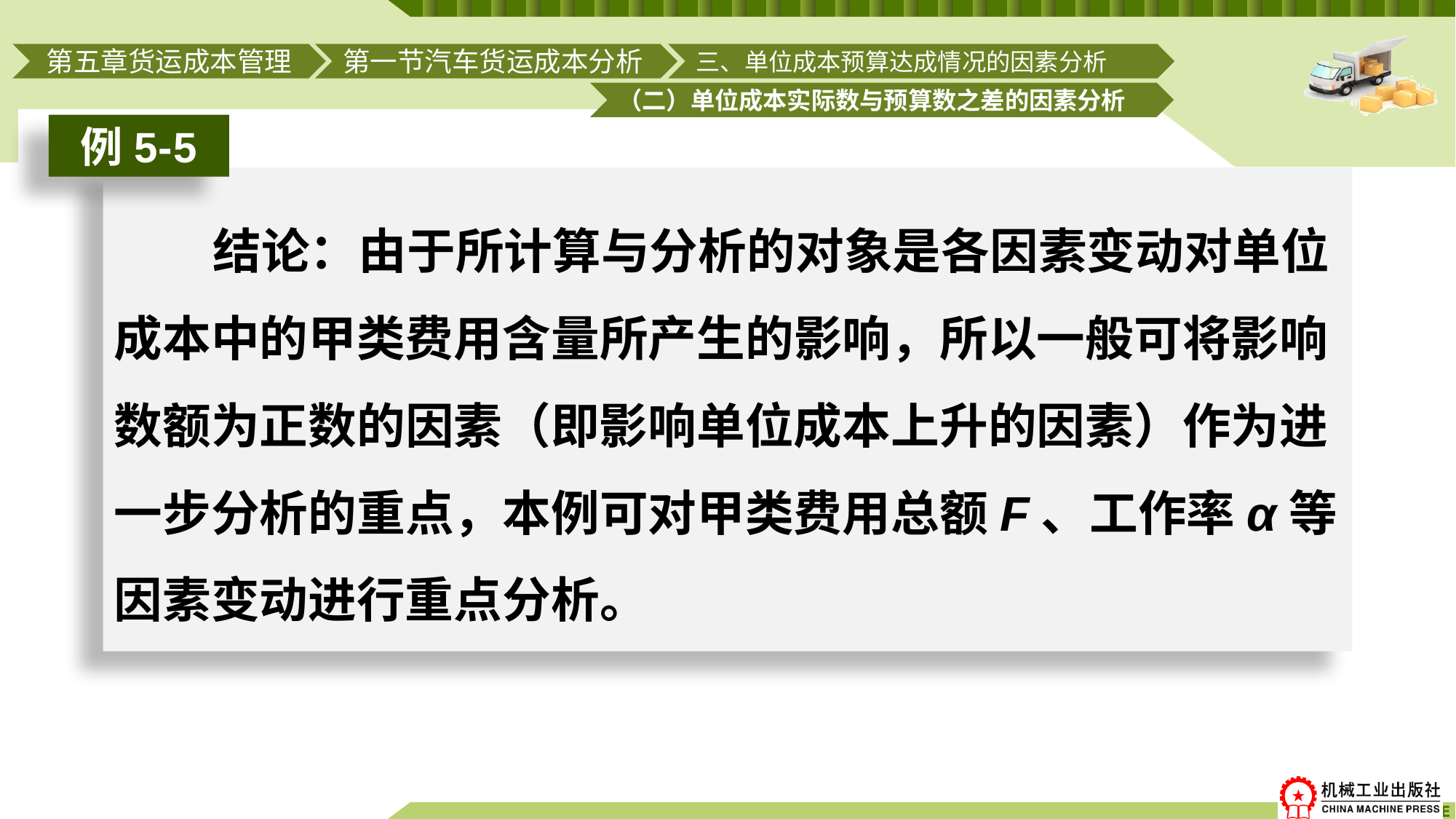

第一节汽车货运成本分析
三、单位成本预算达成情况的因素分析
第五章货运成本管理
（二）单位成本实际数与预算数之差的因素分析
例5-5
# 结论：由于所计算与分析的对象是各因素变动对单位成本中的甲类费用含量所产生的影响，所以一般可将影响数额为正数的因素（即影响单位成本上升的因素）作为进一步分析的重点，本例可对甲类费用总额F、工作率α等因素变动进行重点分析。